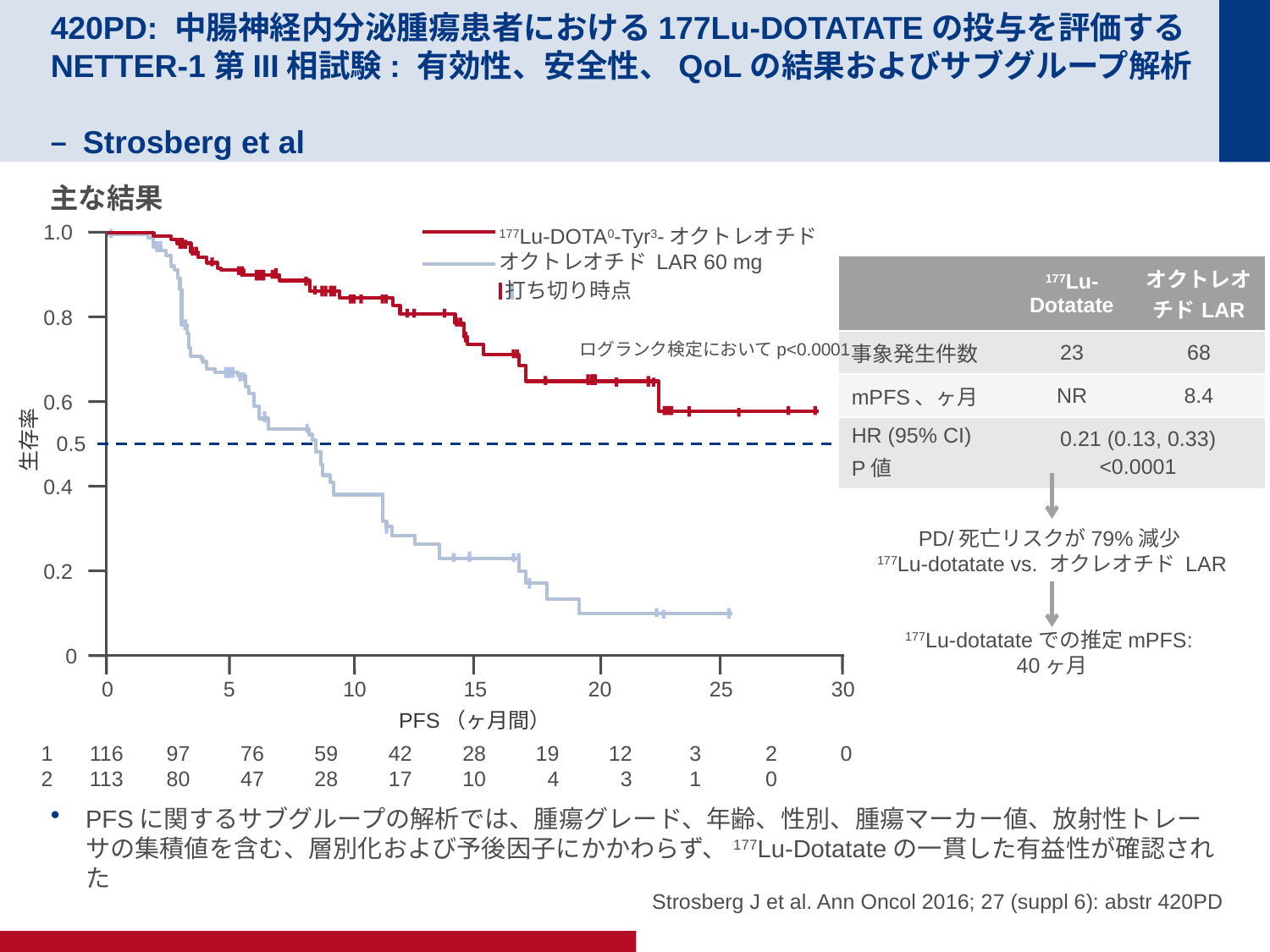

# 420PD: 中腸神経内分泌腫瘍患者における177Lu-DOTATATEの投与を評価するNETTER-1第III相試験: 有効性、安全性、QoLの結果およびサブグループ解析 – Strosberg et al
主な結果

PFSに関するサブグループの解析では、腫瘍グレード、年齢、性別、腫瘍マーカー値、放射性トレーサの集積値を含む、層別化および予後因子にかかわらず、177Lu-Dotatateの一貫した有益性が確認された
1.0
177Lu-DOTA0-Tyr3-オクトレオチド
オクトレオチド LAR 60 mg

打ち切り時点
0.8

ログランク検定においてp<0.0001
0.6

0.5
 生存率
0.4

0.2

0

0
5
10
15
20
25
30
PFS（ヶ月間）
1
2
116
113
97
80
76
47
59
28
42
17
28
10
19
4
12
3
3
1
2
0
0
|  | 177Lu-Dotatate | オクトレオチドLAR |
| --- | --- | --- |
| 事象発生件数 | 23 | 68 |
| mPFS、ヶ月 | NR | 8.4 |
| HR (95% CI) P値 | 0.21 (0.13, 0.33) <0.0001 |  |
PD/死亡リスクが79%減少
177Lu-dotatate vs. オクレオチド LAR

177Lu-dotatateでの推定mPFS:
40ヶ月
Strosberg J et al. Ann Oncol 2016; 27 (suppl 6): abstr 420PD